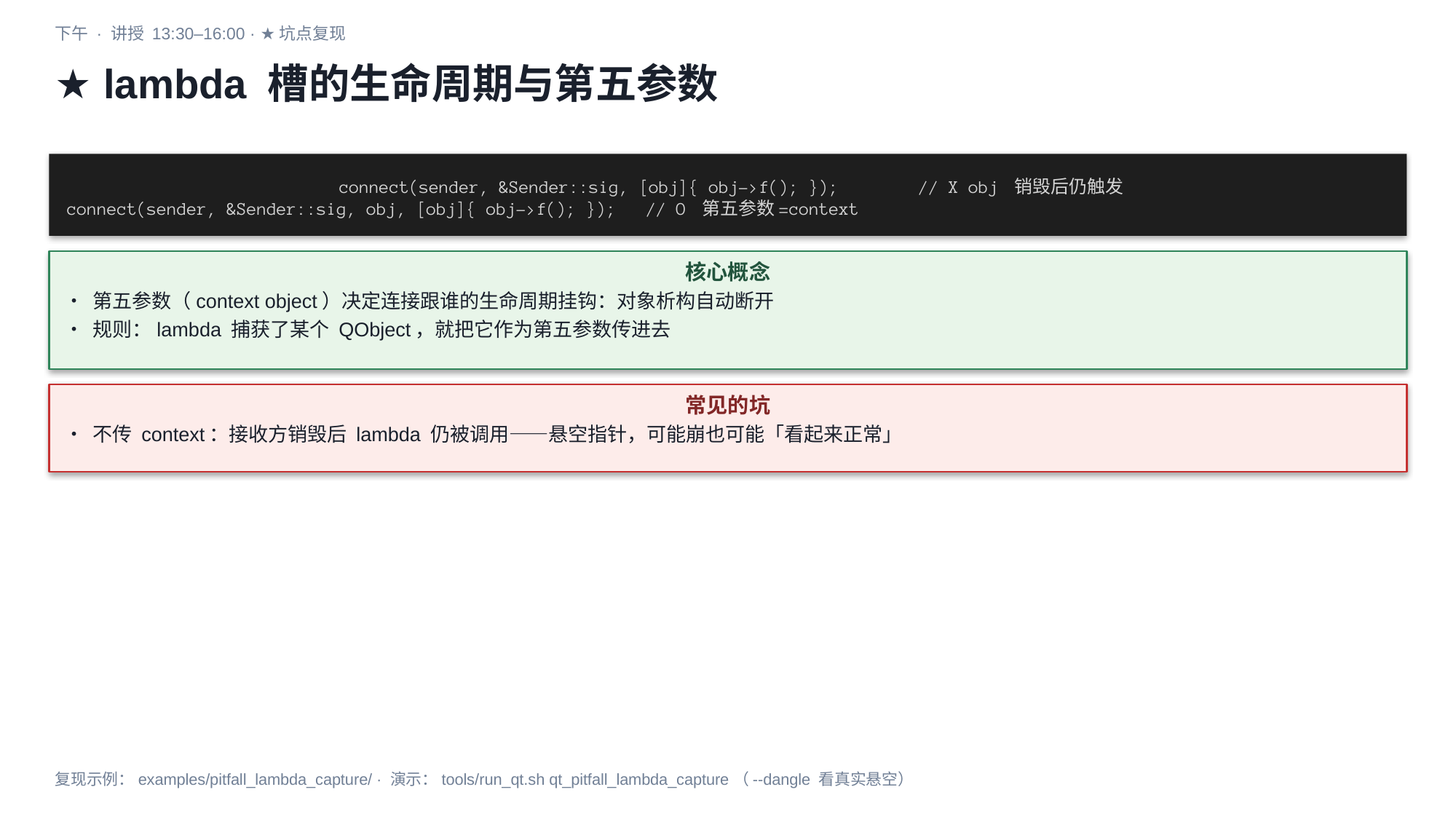

下午 · 讲授 13:30–16:00 · ★坑点复现
★ lambda 槽的生命周期与第五参数
connect(sender, &Sender::sig, [obj]{ obj->f(); });        // X obj 销毁后仍触发
connect(sender, &Sender::sig, obj, [obj]{ obj->f(); });   // O 第五参数=context
核心概念
• 第五参数（context object）决定连接跟谁的生命周期挂钩：对象析构自动断开
• 规则：lambda 捕获了某个 QObject，就把它作为第五参数传进去
常见的坑
• 不传 context：接收方销毁后 lambda 仍被调用——悬空指针，可能崩也可能「看起来正常」
复现示例：examples/pitfall_lambda_capture/ · 演示：tools/run_qt.sh qt_pitfall_lambda_capture（--dangle 看真实悬空）